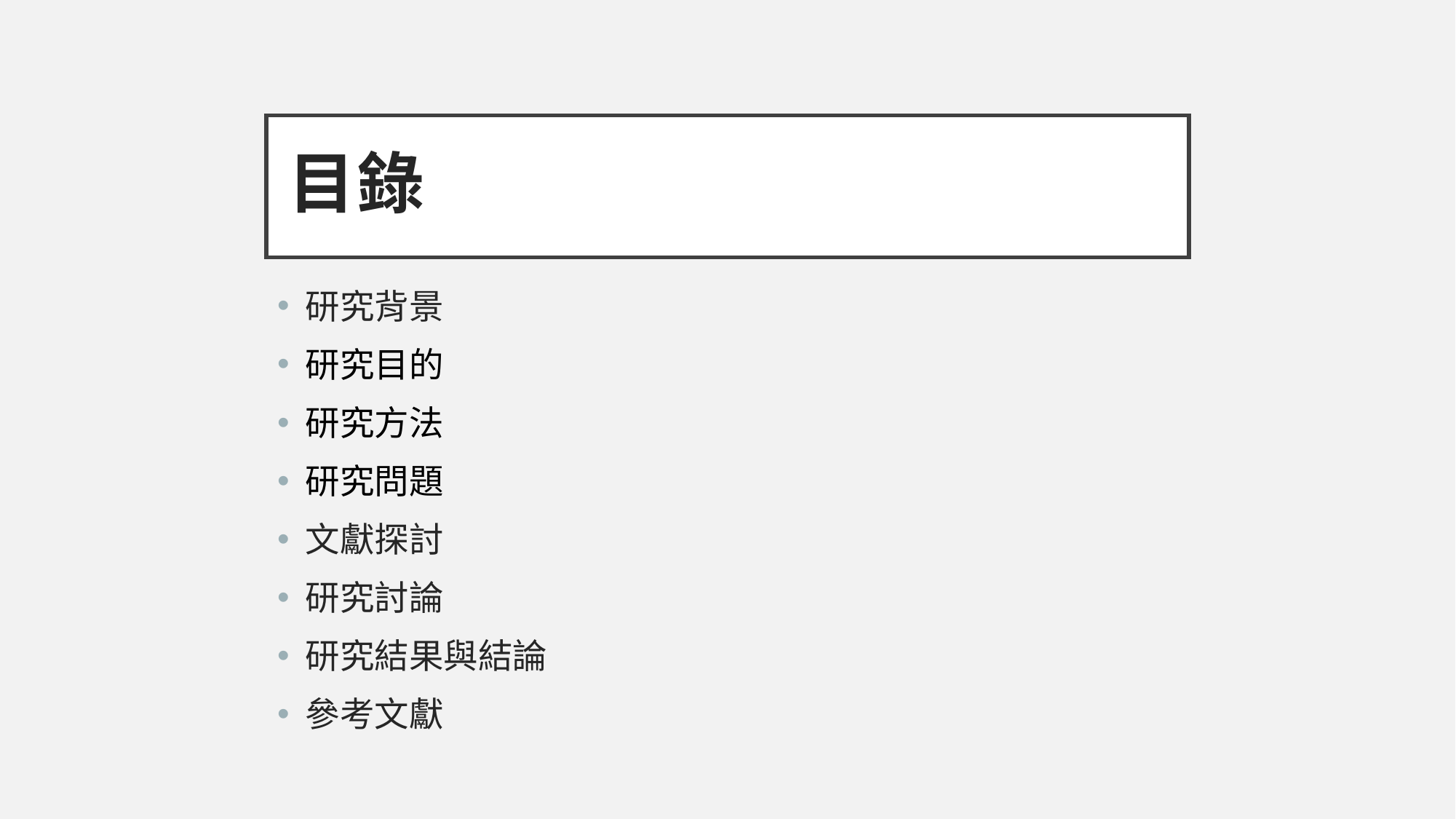

# 目錄
研究背景
研究目的
研究方法
研究問題
文獻探討
研究討論
研究結果與結論
參考文獻